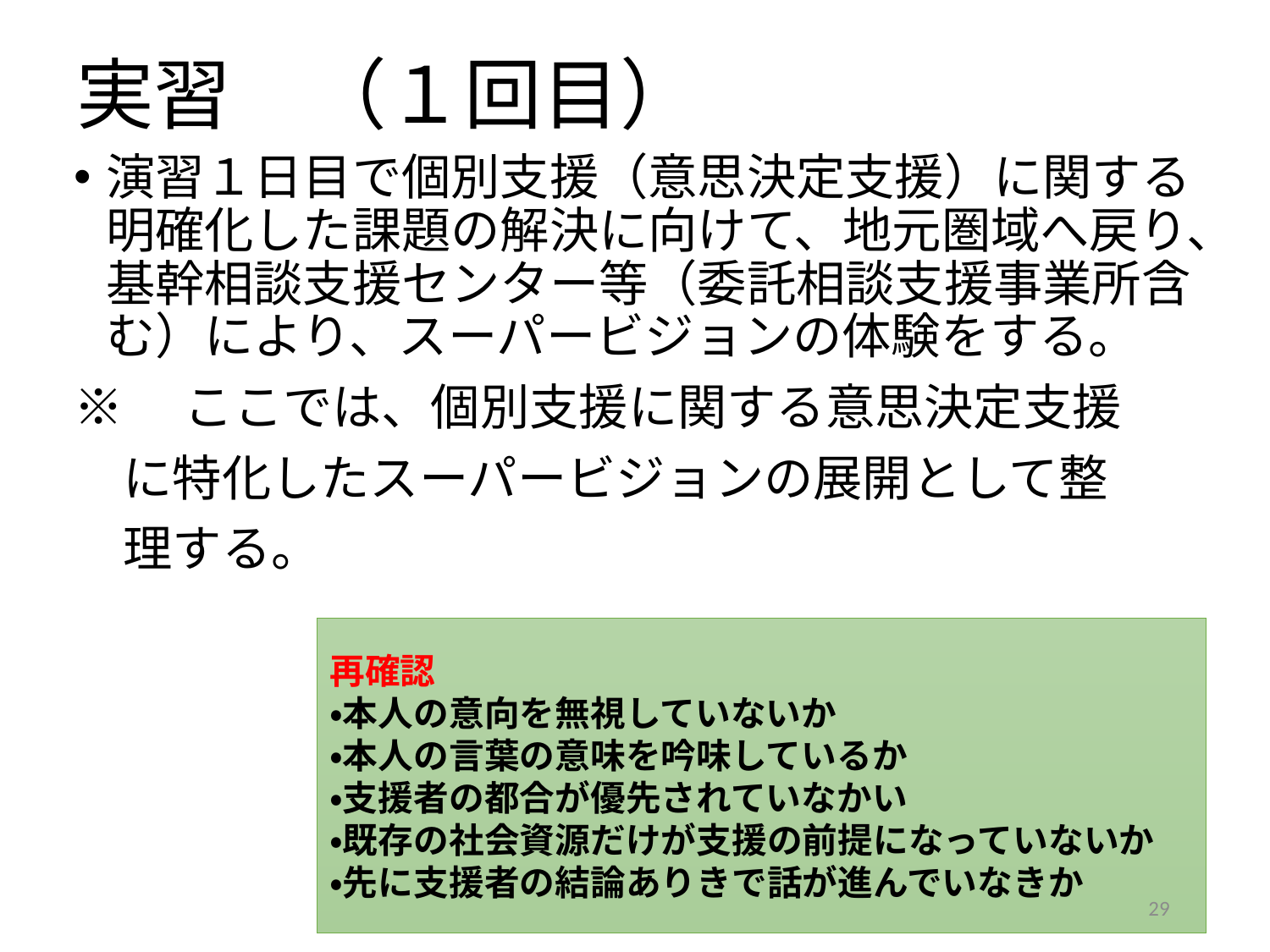

# 実習　（１回目）
演習１日目で個別支援（意思決定支援）に関する明確化した課題の解決に向けて、地元圏域へ戻り、基幹相談支援センター等（委託相談支援事業所含む）により、スーパービジョンの体験をする。
※　ここでは、個別支援に関する意思決定支援
　に特化したスーパービジョンの展開として整
　理する。

再確認
・本人の意向を無視していないか
・本人の言葉の意味を吟味しているか
・支援者の都合が優先されていなかい
・既存の社会資源だけが支援の前提になっていないか
・先に支援者の結論ありきで話が進んでいなきか
29
29